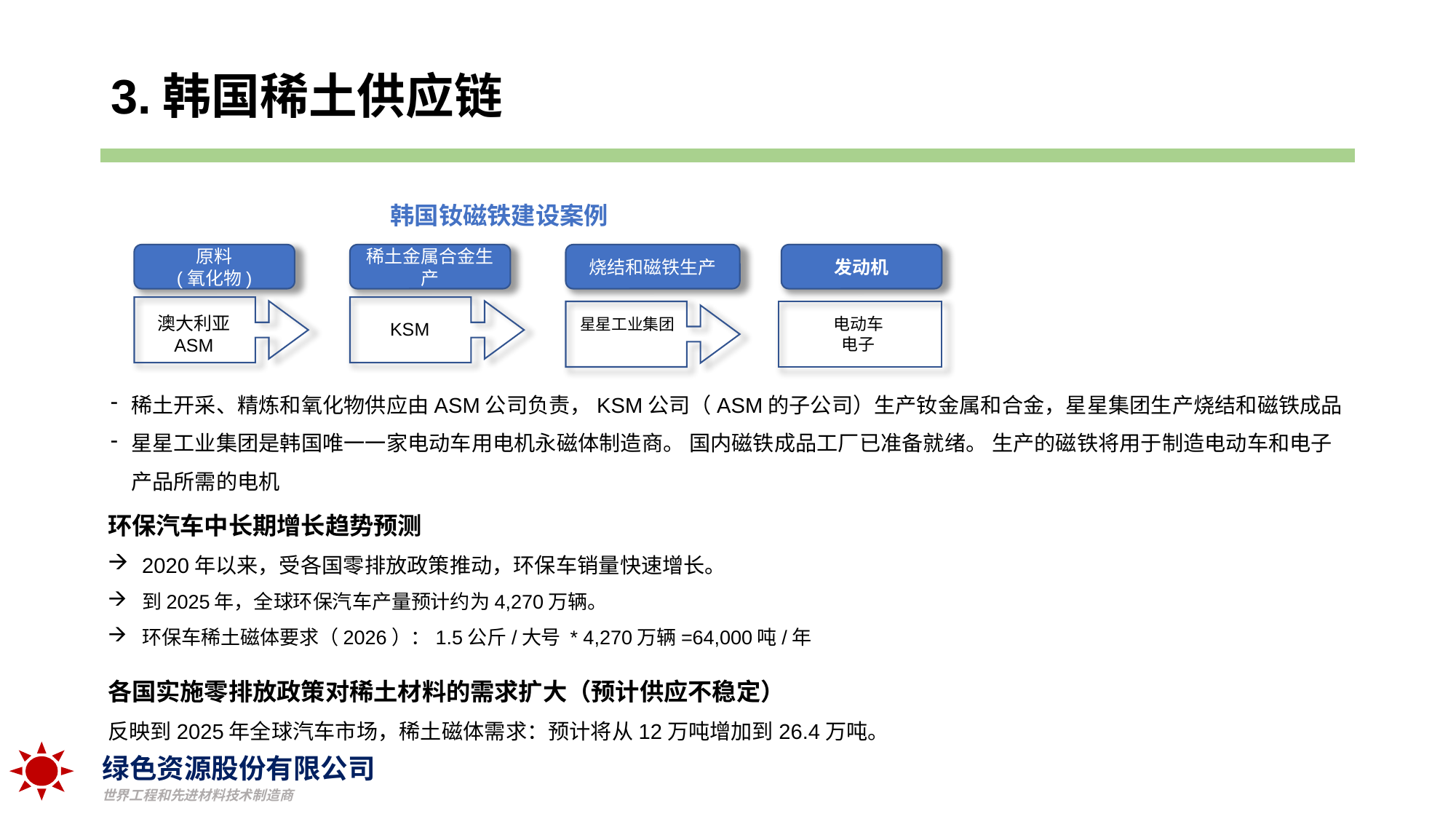

# 3.韩国稀土供应链
|  |
| --- |
韩国钕磁铁建设案例
原料
(氧化物)
稀土金属合金生产
烧结和磁铁生产
发动机

澳大利亚 ASM
电动车
电子
星星工业集团
KSM
稀土开采、精炼和氧化物供应由ASM公司负责，KSM公司（ASM的子公司）生产钕金属和合金，星星集团生产烧结和磁铁成品
星星工业集团是韩国唯一一家电动车用电机永磁体制造商。 国内磁铁成品工厂已准备就绪。 生产的磁铁将用于制造电动车和电子产品所需的电机
环保汽车中长期增长趋势预测
2020年以来，受各国零排放政策推动，环保车销量快速增长。
到2025年，全球环保汽车产量预计约为4,270万辆。
环保车稀土磁体要求（2026）：1.5公斤/大号 * 4,270万辆=64,000吨/年
各国实施零排放政策对稀土材料的需求扩大（预计供应不稳定）
反映到2025年全球汽车市场，稀土磁体需求：预计将从12万吨增加到26.4万吨。

绿色资源股份有限公司
世界工程和先进材料技术制造商